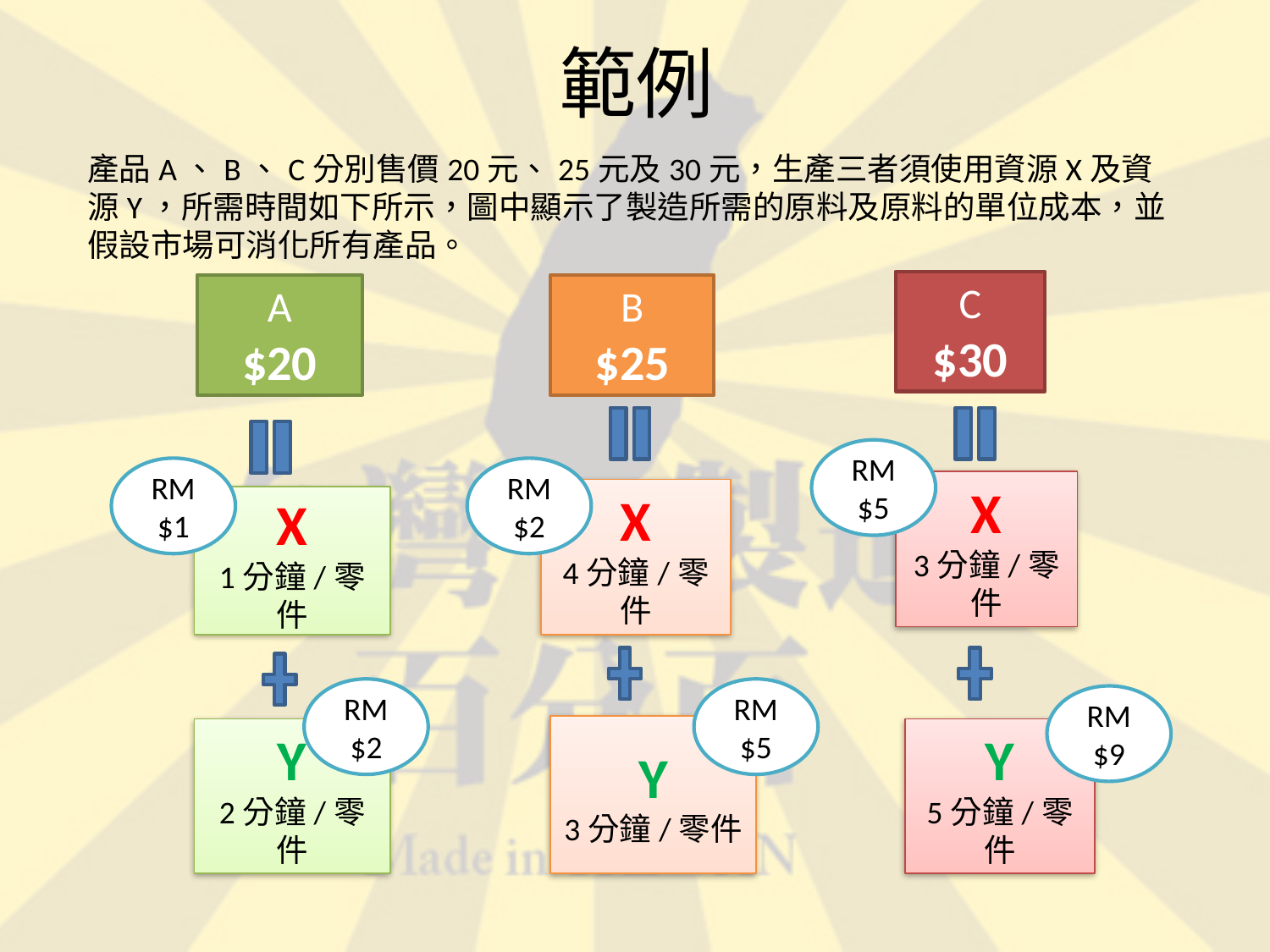

# 範例
產品A、B、C分別售價20元、25元及30元，生產三者須使用資源X及資源Y，所需時間如下所示，圖中顯示了製造所需的原料及原料的單位成本，並假設市場可消化所有產品。
C
$30
A
$20
B
$25

RM
$5
RM
$1
RM
$2
X
3分鐘/零件
X
4分鐘/零件
X
1分鐘/零件

RM
$2
RM
$5
RM
$9
Y
3分鐘/零件
Y
5分鐘/零件
Y
2分鐘/零件